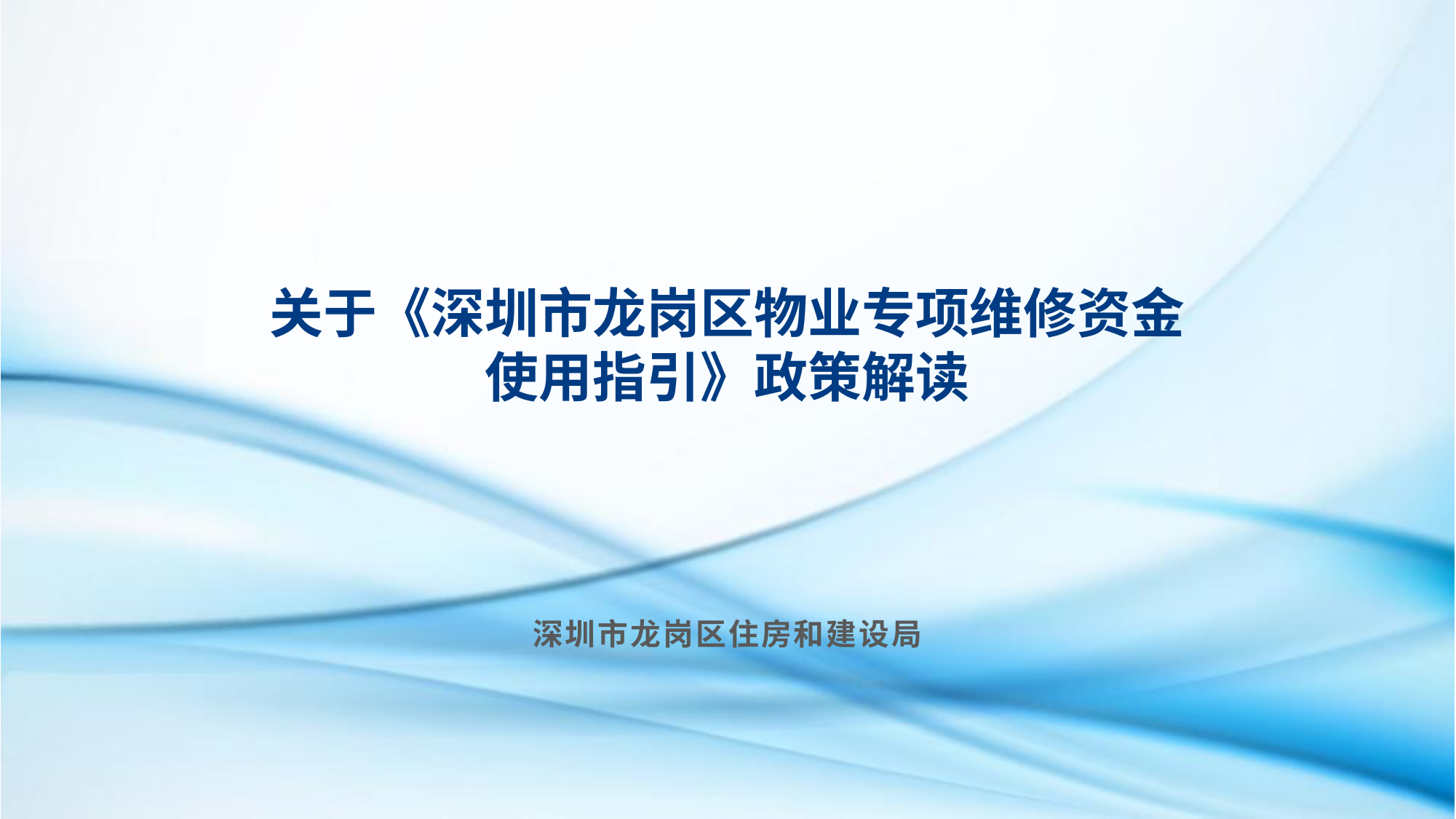

关于《深圳市龙岗区物业专项维修资金
使用指引》政策解读
深圳市龙岗区住房和建设局